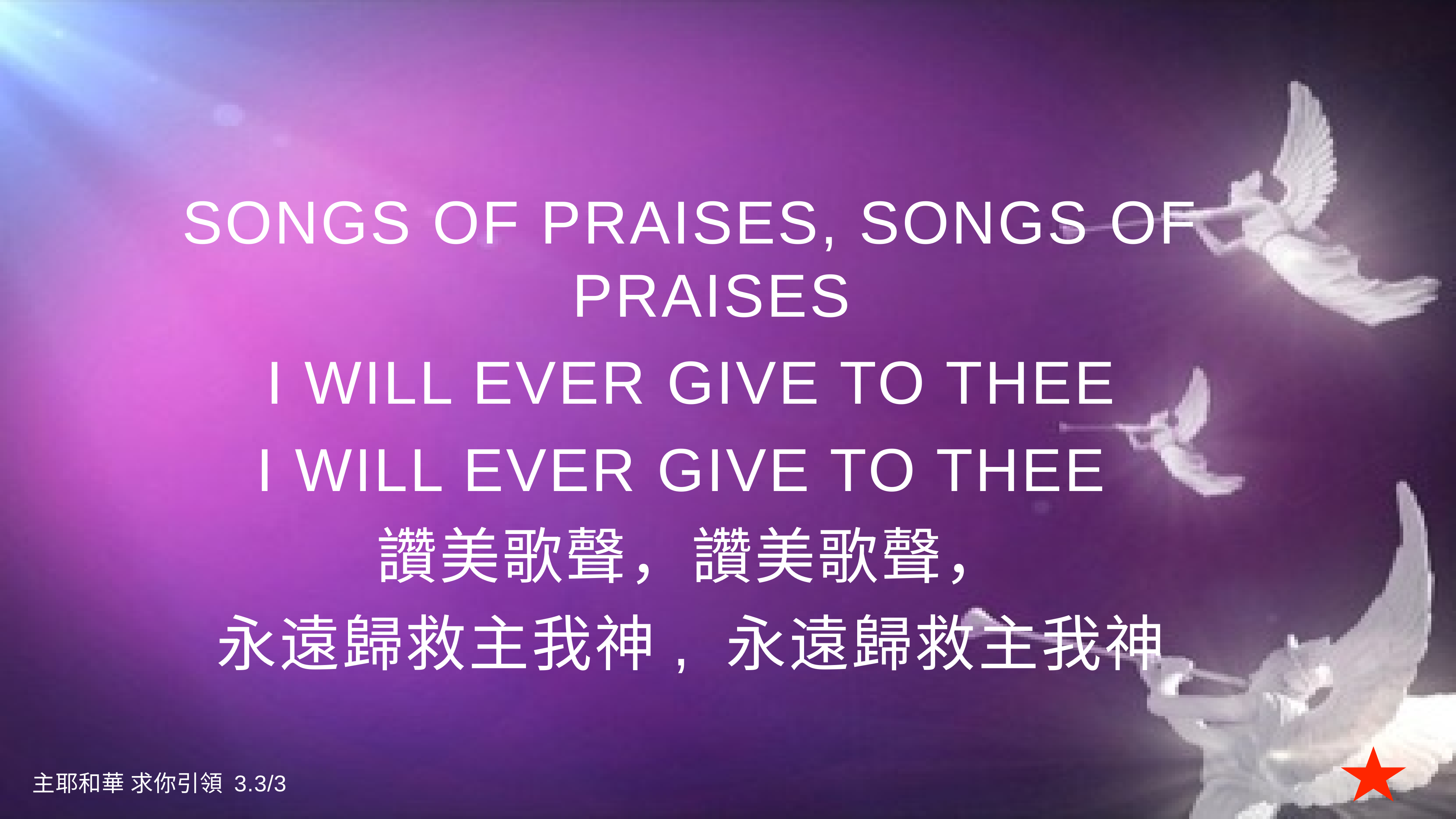

Songs of praises, Songs of praises
I will ever give to Thee
I will ever give to Thee
讚美歌聲，讚美歌聲，
永遠歸救主我神, 永遠歸救主我神

主耶和華 求你引領 3.3/3